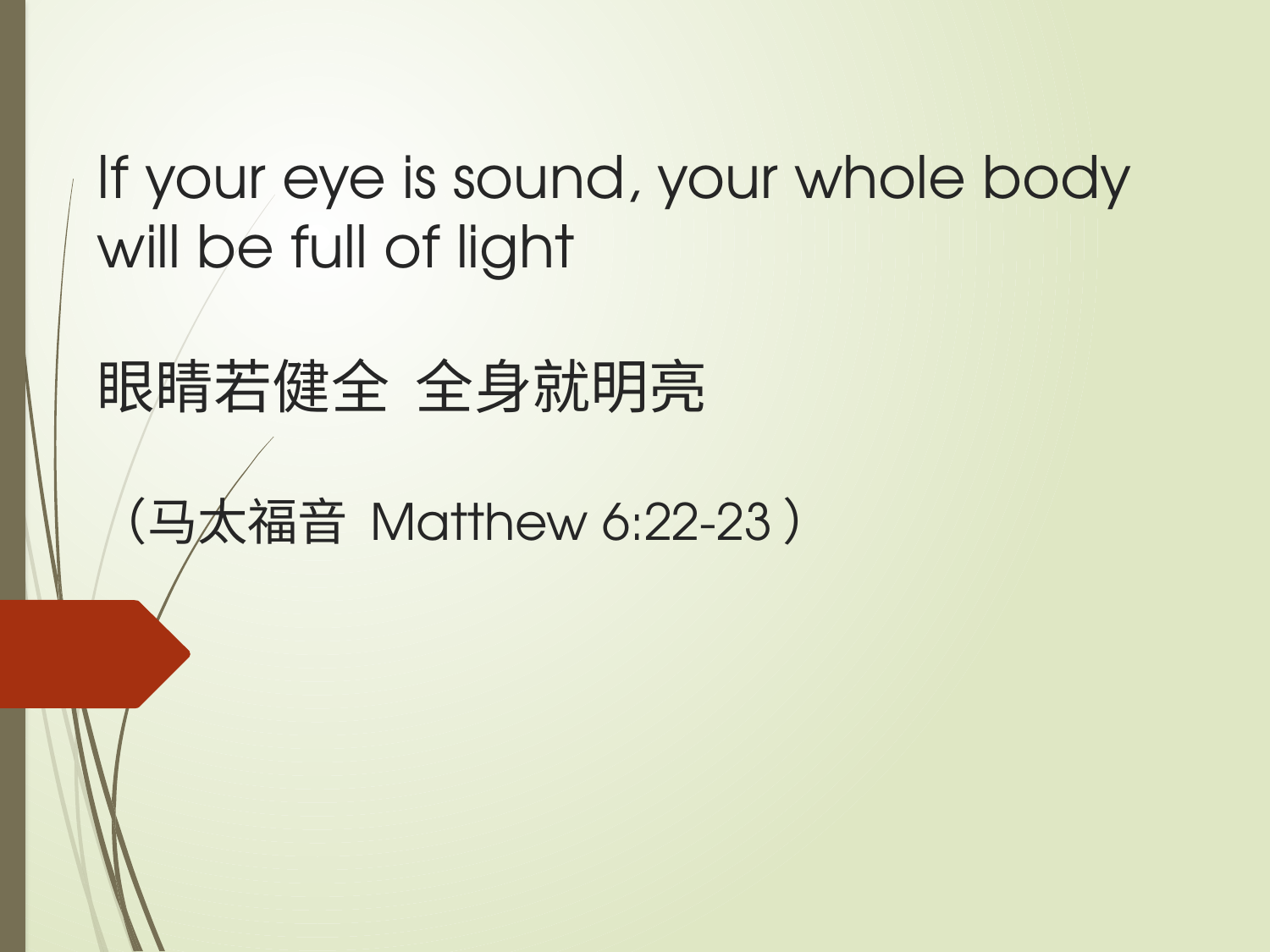

# If your eye is sound, your whole body will be full of light 眼睛若健全  全身就明亮 （马太福音 Matthew 6:22-23）